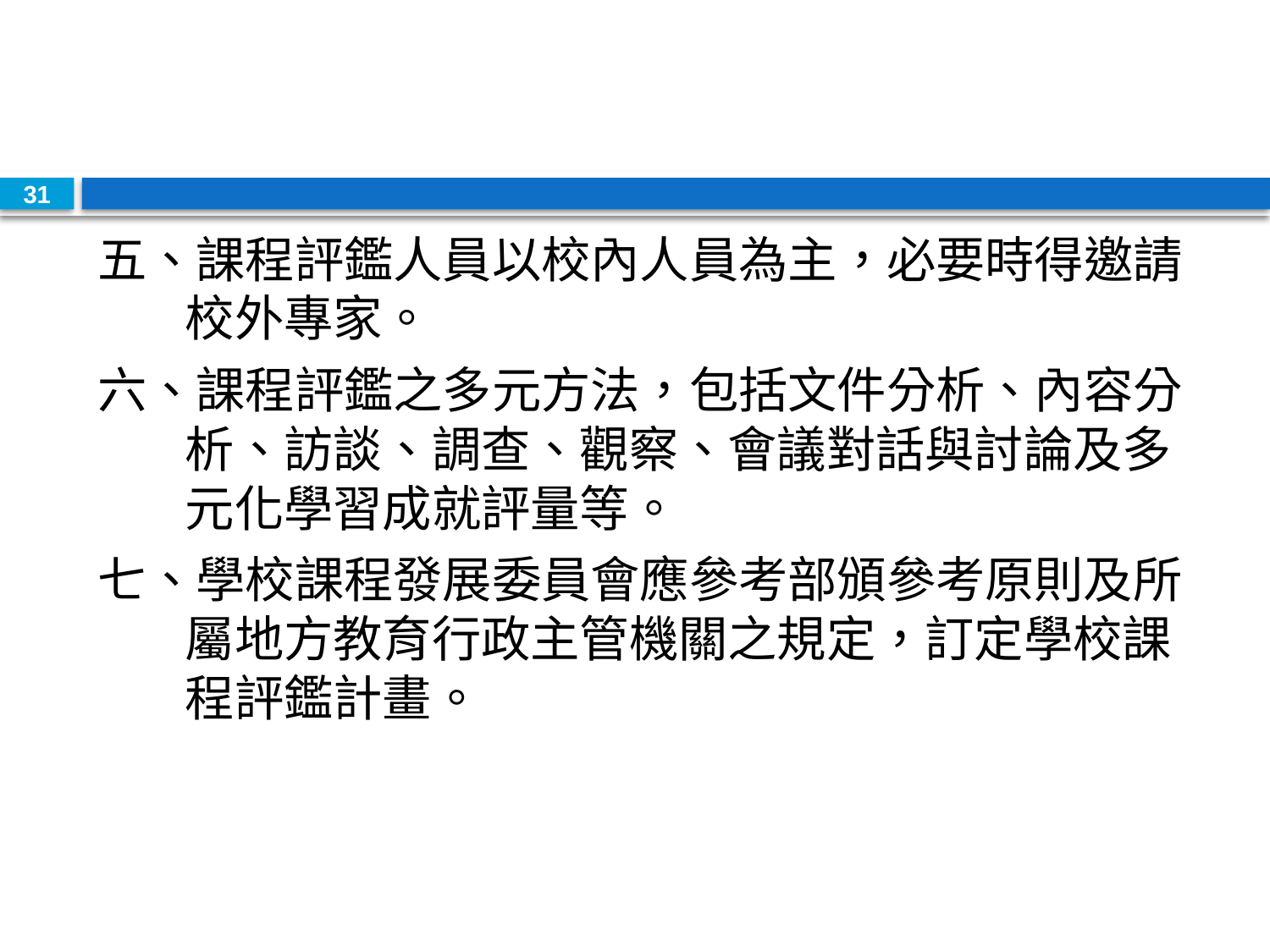

#
31
五、課程評鑑人員以校內人員為主，必要時得邀請校外專家。
六、課程評鑑之多元方法，包括文件分析、內容分析、訪談、調查、觀察、會議對話與討論及多元化學習成就評量等。
七、學校課程發展委員會應參考部頒參考原則及所屬地方教育行政主管機關之規定，訂定學校課程評鑑計畫。